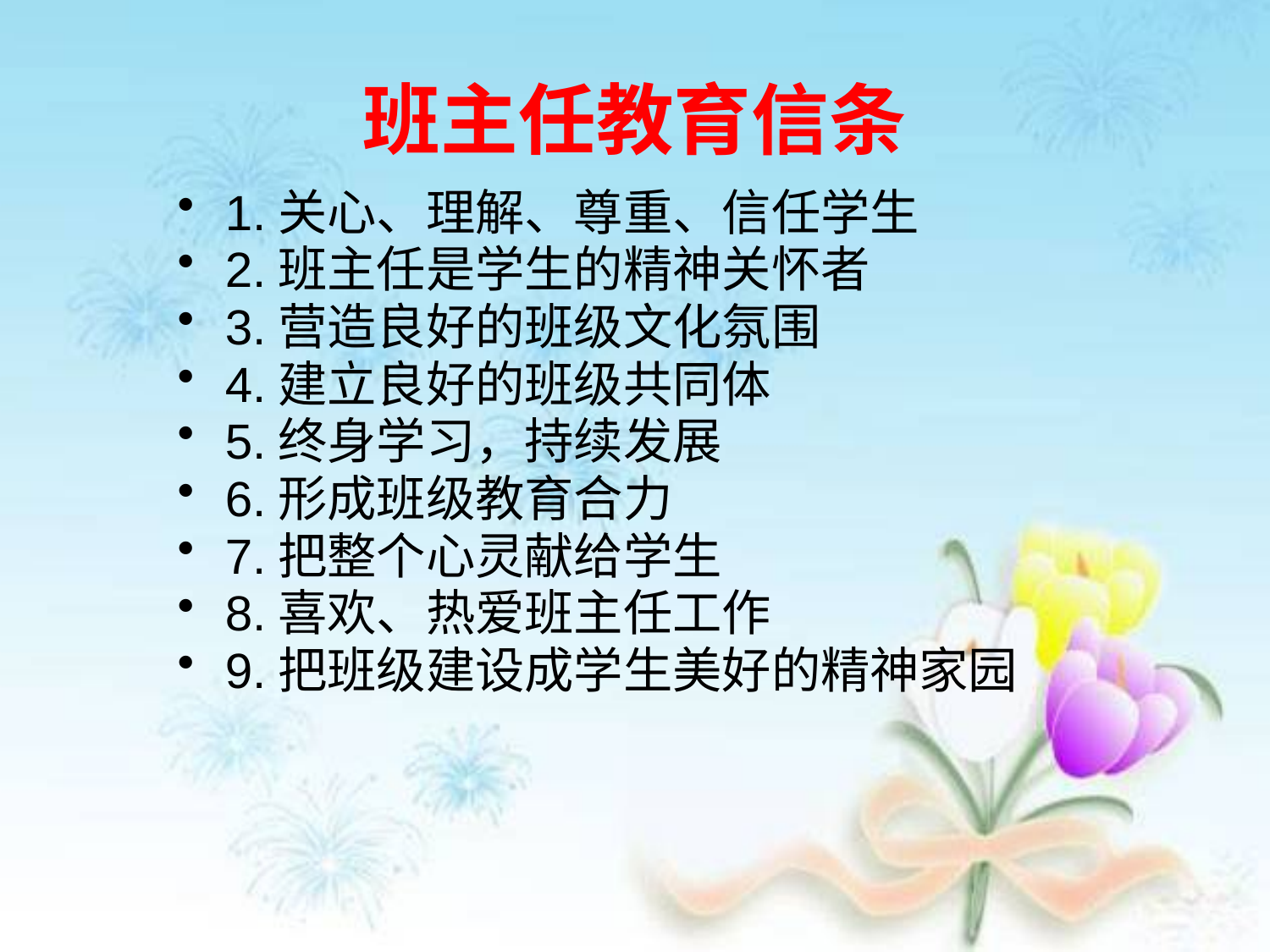

# 班主任教育信条
1.关心、理解、尊重、信任学生
2.班主任是学生的精神关怀者
3.营造良好的班级文化氛围
4.建立良好的班级共同体
5.终身学习，持续发展
6.形成班级教育合力
7.把整个心灵献给学生
8.喜欢、热爱班主任工作
9.把班级建设成学生美好的精神家园